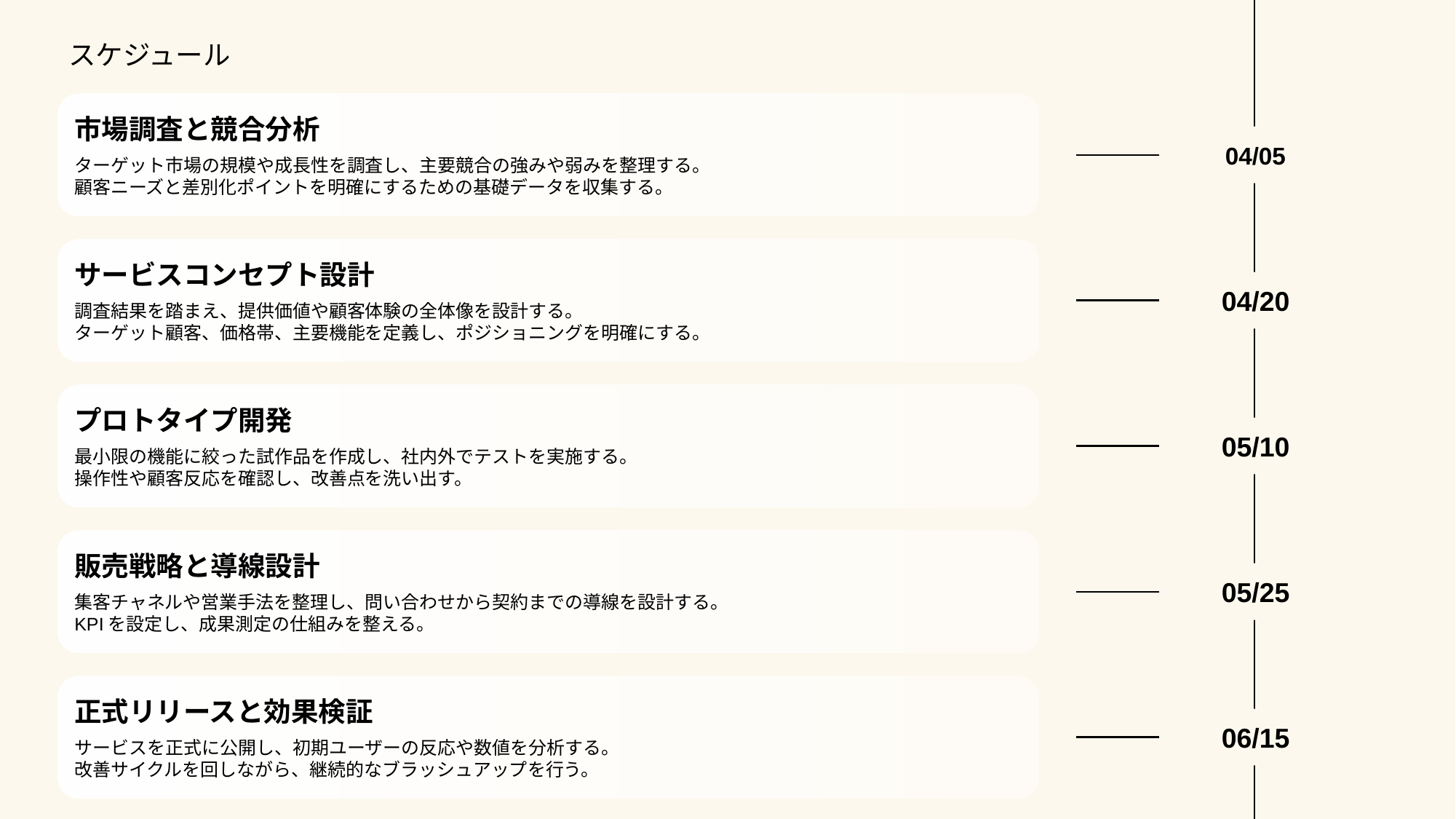

スケジュール
市場調査と競合分析
ターゲット市場の規模や成長性を調査し、主要競合の強みや弱みを整理する。
顧客ニーズと差別化ポイントを明確にするための基礎データを収集する。
04/05
サービスコンセプト設計
調査結果を踏まえ、提供価値や顧客体験の全体像を設計する。
ターゲット顧客、価格帯、主要機能を定義し、ポジショニングを明確にする。
04/20
プロトタイプ開発
最小限の機能に絞った試作品を作成し、社内外でテストを実施する。
操作性や顧客反応を確認し、改善点を洗い出す。
05/10
販売戦略と導線設計
集客チャネルや営業手法を整理し、問い合わせから契約までの導線を設計する。
KPIを設定し、成果測定の仕組みを整える。
05/25
正式リリースと効果検証
サービスを正式に公開し、初期ユーザーの反応や数値を分析する。
改善サイクルを回しながら、継続的なブラッシュアップを行う。
06/15